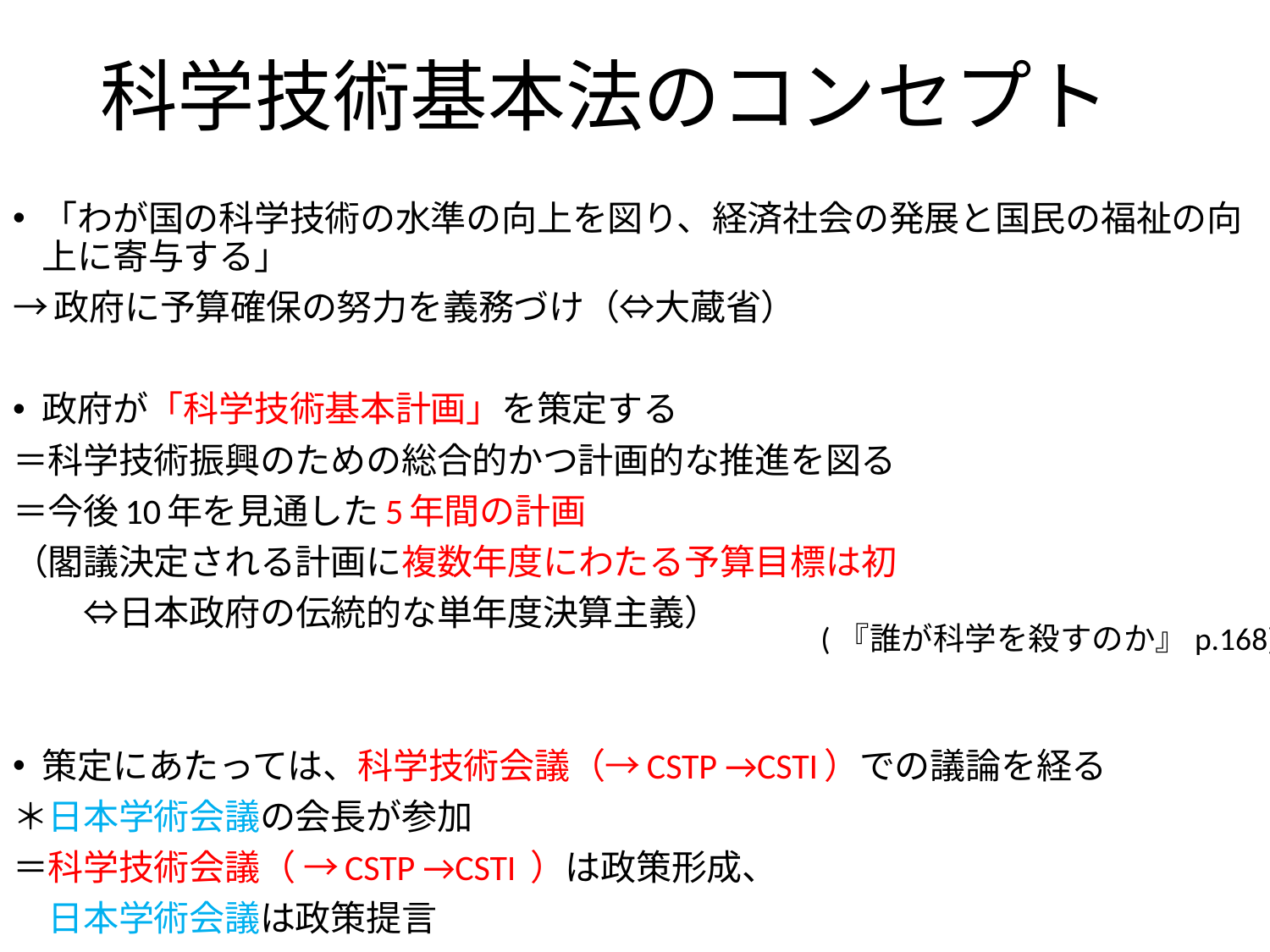

# 科学技術基本法のコンセプト
「わが国の科学技術の水準の向上を図り、経済社会の発展と国民の福祉の向上に寄与する」
→政府に予算確保の努力を義務づけ（⇔大蔵省）

政府が「科学技術基本計画」を策定する
＝科学技術振興のための総合的かつ計画的な推進を図る
＝今後10年を見通した5年間の計画
（閣議決定される計画に複数年度にわたる予算目標は初
　　⇔日本政府の伝統的な単年度決算主義）

策定にあたっては、科学技術会議（→CSTP →CSTI）での議論を経る
＊日本学術会議の会長が参加
＝科学技術会議（ →CSTP →CSTI ）は政策形成、
　日本学術会議は政策提言

(『誰が科学を殺すのか』p.168)